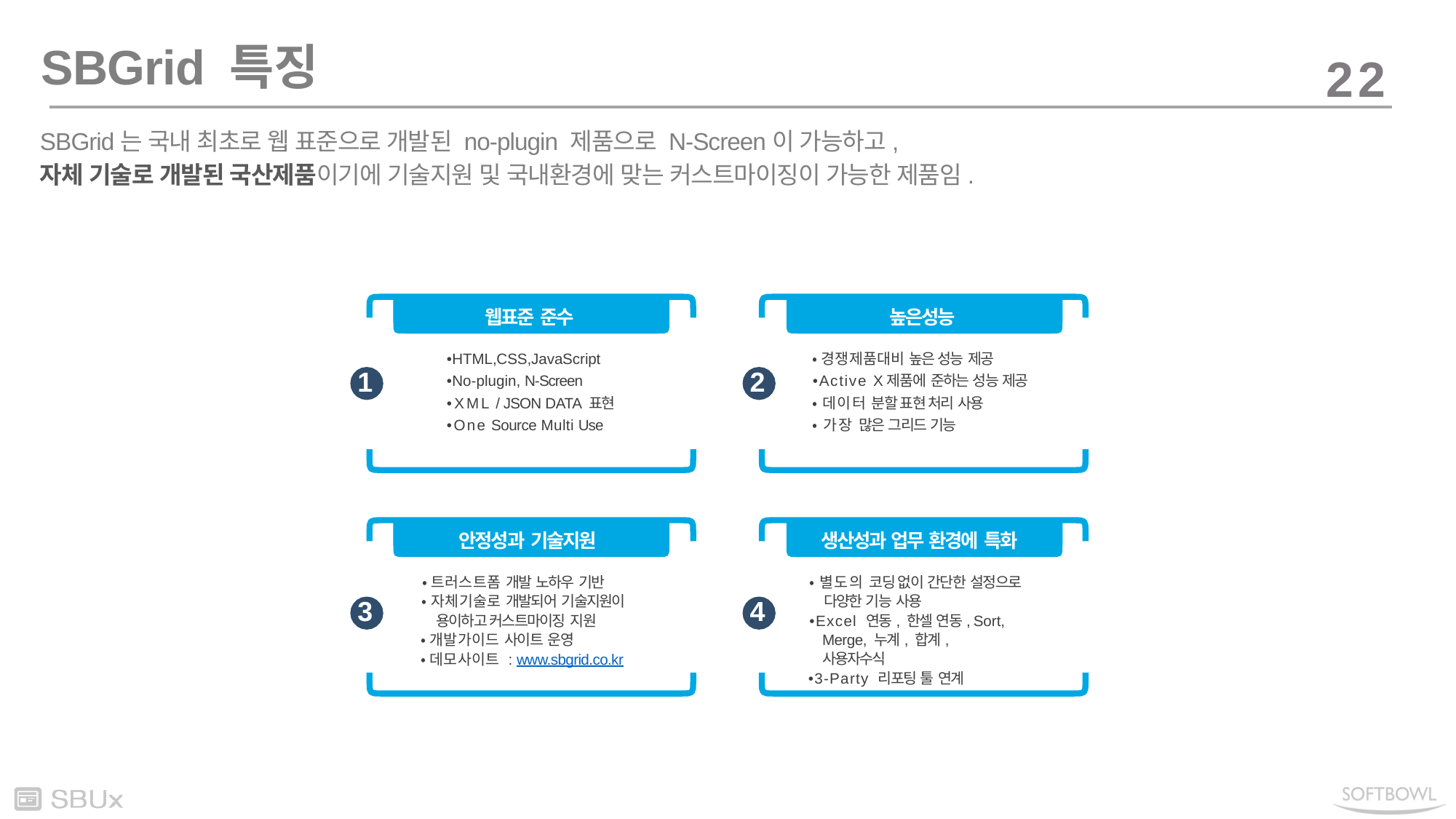

SBGrid 특징
22
SBGrid는 국내 최초로 웹 표준으로 개발된 no-plugin 제품으로 N-Screen이 가능하고,
자체 기술로 개발된 국산제품이기에 기술지원 및 국내환경에 맞는 커스트마이징이 가능한 제품임.

웹표준 준수
높은성능
•HTML,CSS,JavaScript
•No-plugin, N-Screen
•XML / JSON DATA 표현
•One Source Multi Use
•경쟁제품대비 높은 성능 제공
•Active X제품에 준하는 성능 제공
•데이터 분할 표현 처리 사용
•가장 많은 그리드 기능
1
2

안정성과 기술지원
생산성과 업무 환경에 특화
•별도의 코딩 없이 간단한 설정으로  다양한 기능 사용
•Excel 연동, 한셀 연동, Sort,  Merge, 누계, 합계, 사용자수식
•3-Party 리포팅 툴 연계
•트러스트폼 개발 노하우 기반
•자체기술로 개발되어 기술지원이  용이하고 커스트마이징 지원
•개발가이드 사이트 운영
•데모사이트 : www.sbgrid.co.kr
3
4